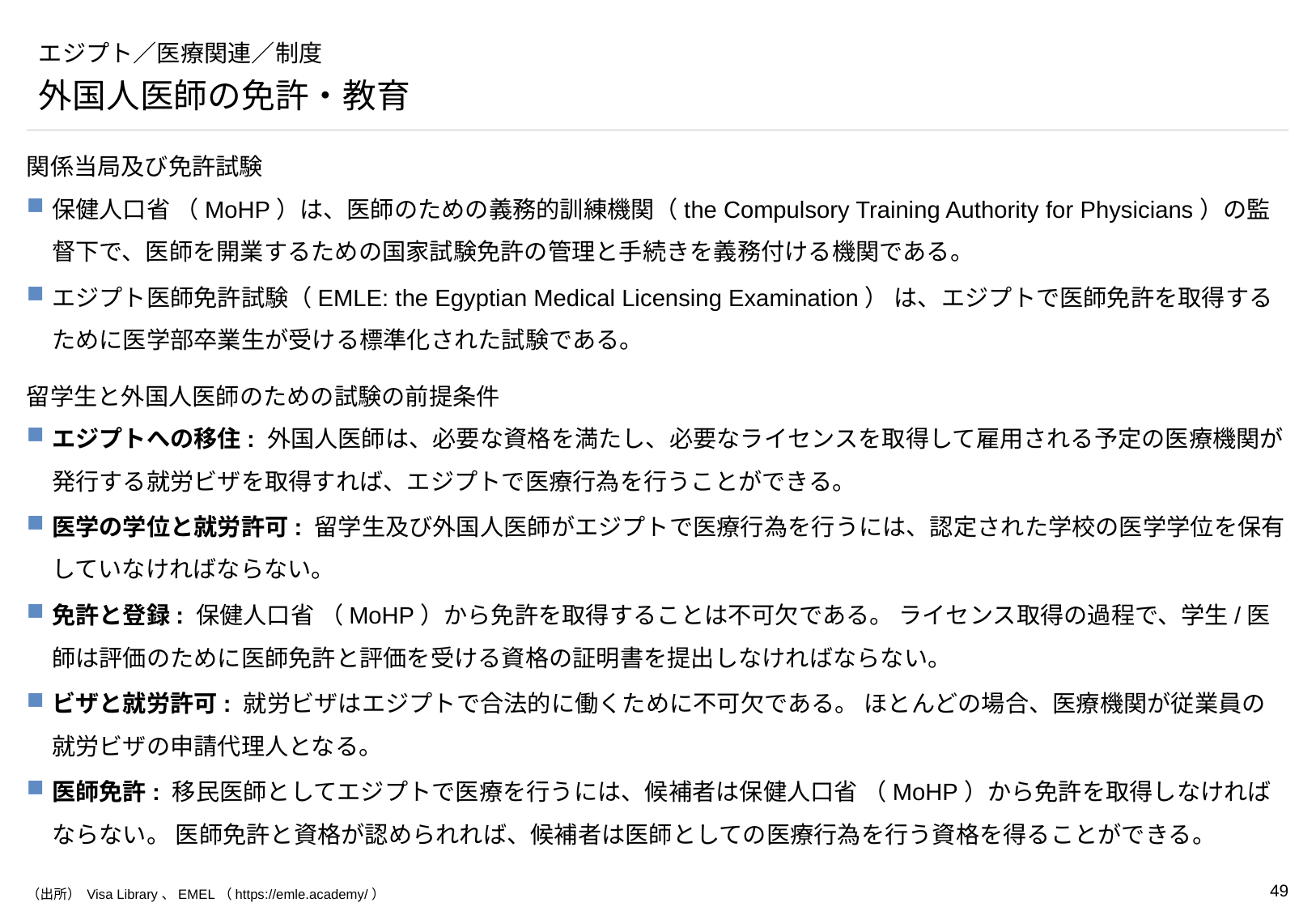

# エジプト／医療関連／制度
外国人医師の免許・教育
関係当局及び免許試験
保健人口省 （MoHP）は、医師のための義務的訓練機関（the Compulsory Training Authority for Physicians）の監督下で、医師を開業するための国家試験免許の管理と手続きを義務付ける機関である。
エジプト医師免許試験（EMLE: the Egyptian Medical Licensing Examination） は、エジプトで医師免許を取得するために医学部卒業生が受ける標準化された試験である。
留学生と外国人医師のための試験の前提条件
エジプトへの移住: 外国人医師は、必要な資格を満たし、必要なライセンスを取得して雇用される予定の医療機関が発行する就労ビザを取得すれば、エジプトで医療行為を行うことができる。
医学の学位と就労許可: 留学生及び外国人医師がエジプトで医療行為を行うには、認定された学校の医学学位を保有していなければならない。
免許と登録: 保健人口省 （MoHP）から免許を取得することは不可欠である。 ライセンス取得の過程で、学生/医師は評価のために医師免許と評価を受ける資格の証明書を提出しなければならない。
ビザと就労許可: 就労ビザはエジプトで合法的に働くために不可欠である。 ほとんどの場合、医療機関が従業員の就労ビザの申請代理人となる。
医師免許: 移民医師としてエジプトで医療を行うには、候補者は保健人口省 （MoHP）から免許を取得しなければならない。 医師免許と資格が認められれば、候補者は医師としての医療行為を行う資格を得ることができる。
（出所） Visa Library、EMEL（https://emle.academy/）